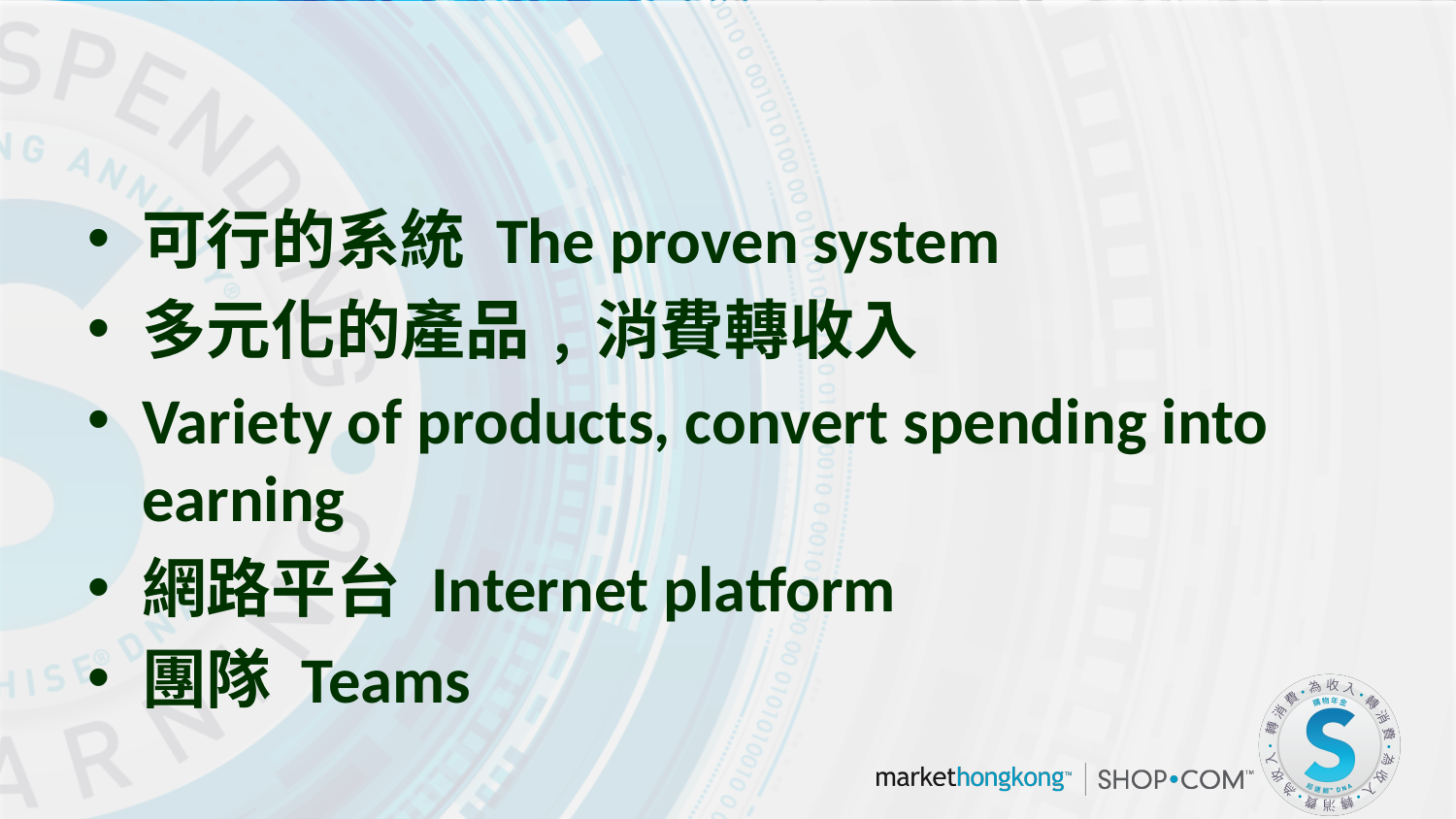

#
可行的系統 The proven system
多元化的產品﹐消費轉收入
Variety of products, convert spending into earning
網路平台 Internet platform
團隊 Teams